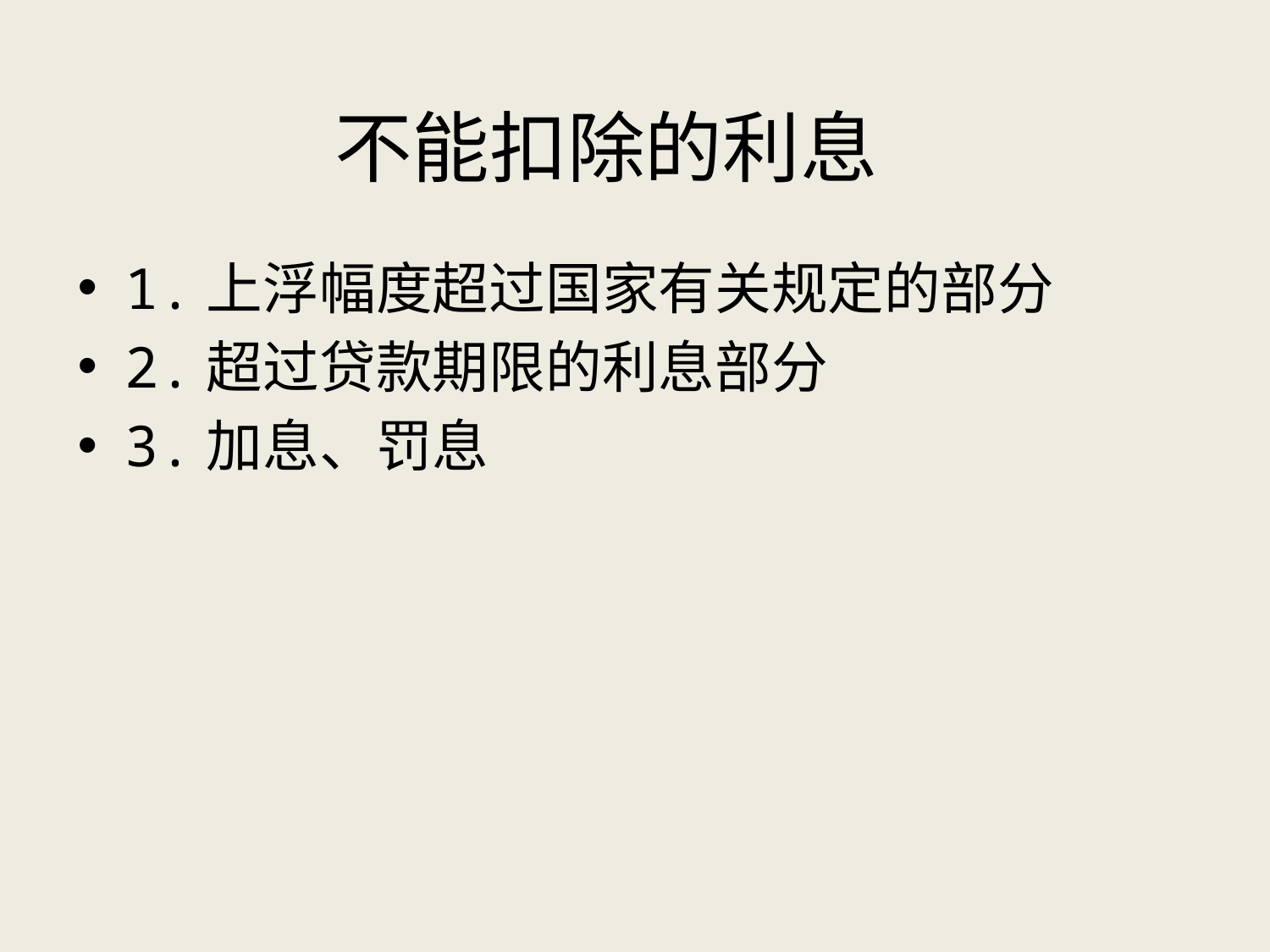

# 不能扣除的利息
1.上浮幅度超过国家有关规定的部分
2.超过贷款期限的利息部分
3.加息、罚息